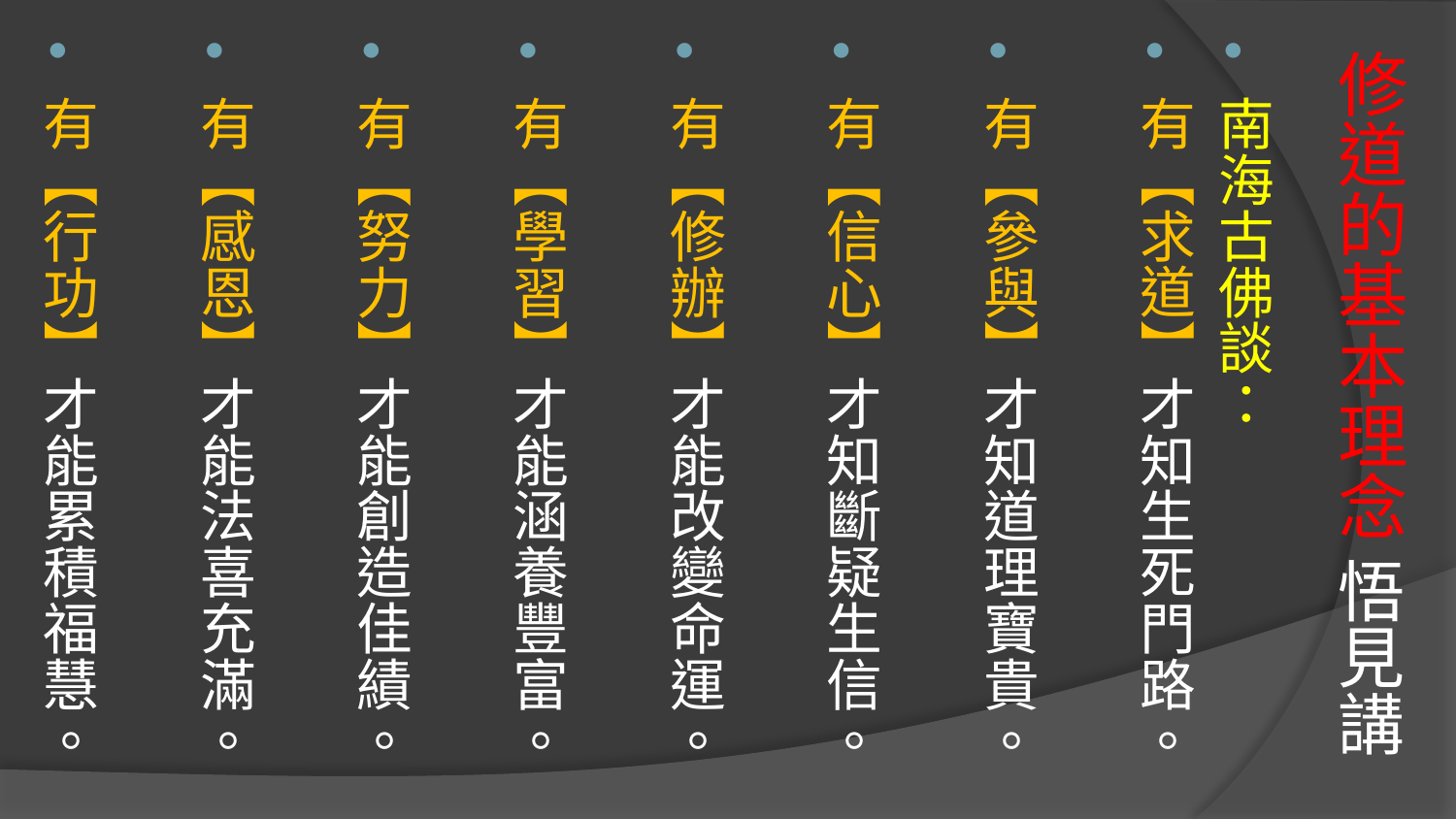

# 修道的基本理念 悟見講
南海古佛談：
有【求道】才知生死門路。

有【參與】才知道理寶貴。

有【信心】才知斷疑生信。

有【修辦】才能改變命運。

有【學習】才能涵養豐富。

有【努力】才能創造佳績。

有【感恩】才能法喜充滿。

有【行功】才能累積福慧。